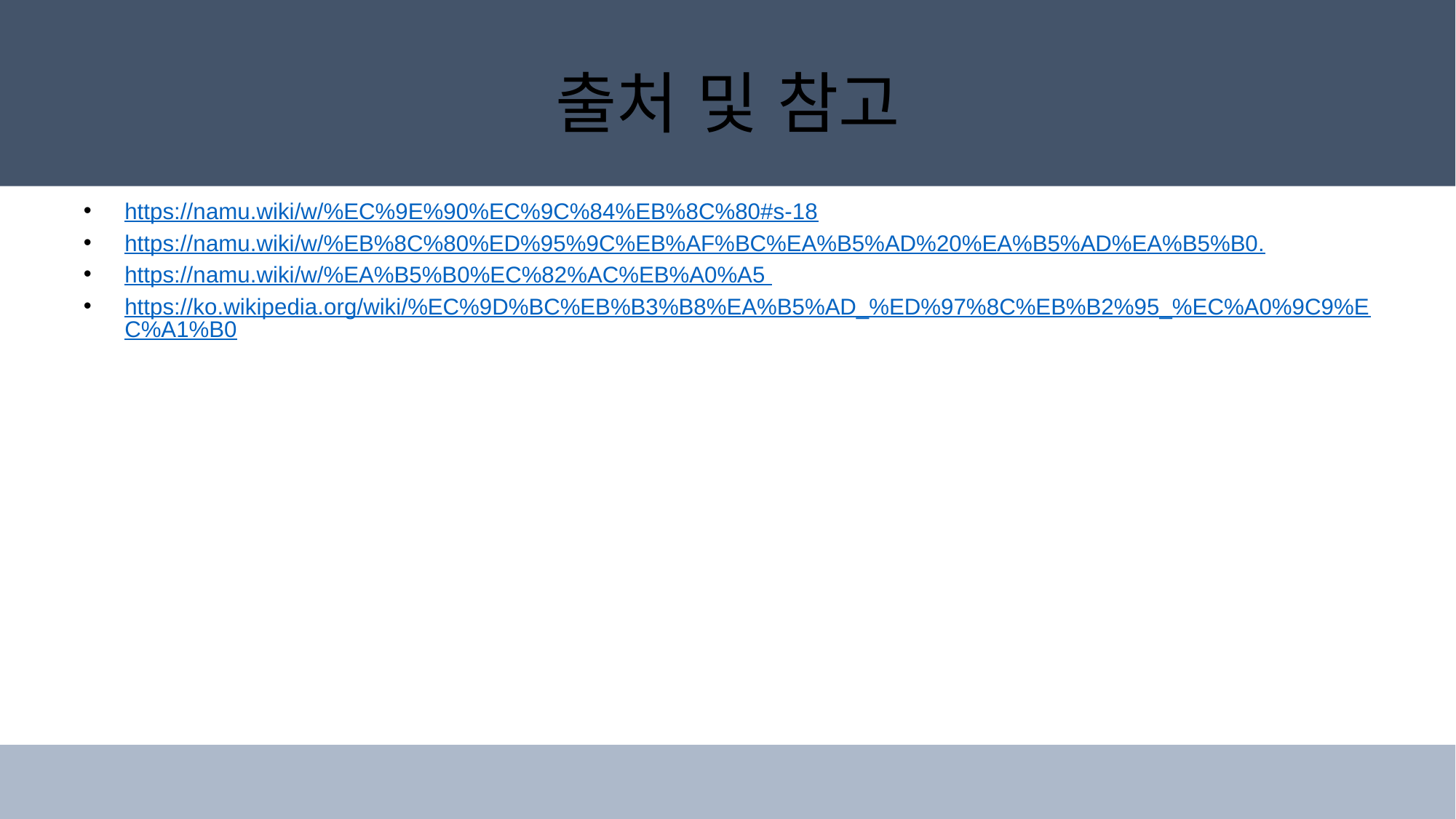

# 출처 및 참고
https://namu.wiki/w/%EC%9E%90%EC%9C%84%EB%8C%80#s-18
https://namu.wiki/w/%EB%8C%80%ED%95%9C%EB%AF%BC%EA%B5%AD%20%EA%B5%AD%EA%B5%B0.
https://namu.wiki/w/%EA%B5%B0%EC%82%AC%EB%A0%A5
https://ko.wikipedia.org/wiki/%EC%9D%BC%EB%B3%B8%EA%B5%AD_%ED%97%8C%EB%B2%95_%EC%A0%9C9%EC%A1%B0